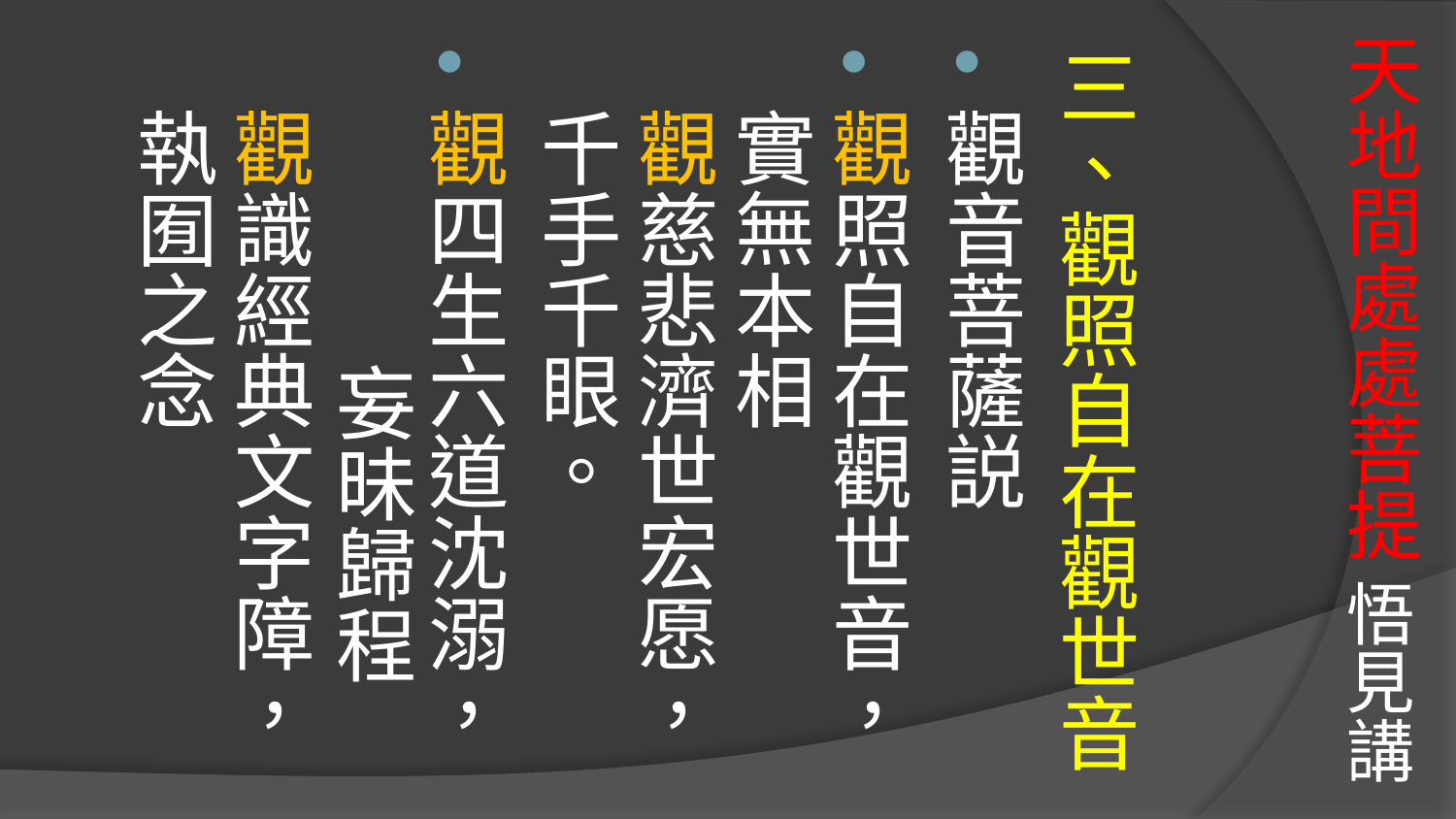

# 天地間處處菩提 悟見講
三、觀照自在觀世音
觀音菩薩説
觀照自在觀世音， 實無本相
觀慈悲濟世宏愿， 千手千眼。
觀四生六道沈溺，                妄昧歸程
觀識經典文字障，  執囿之念